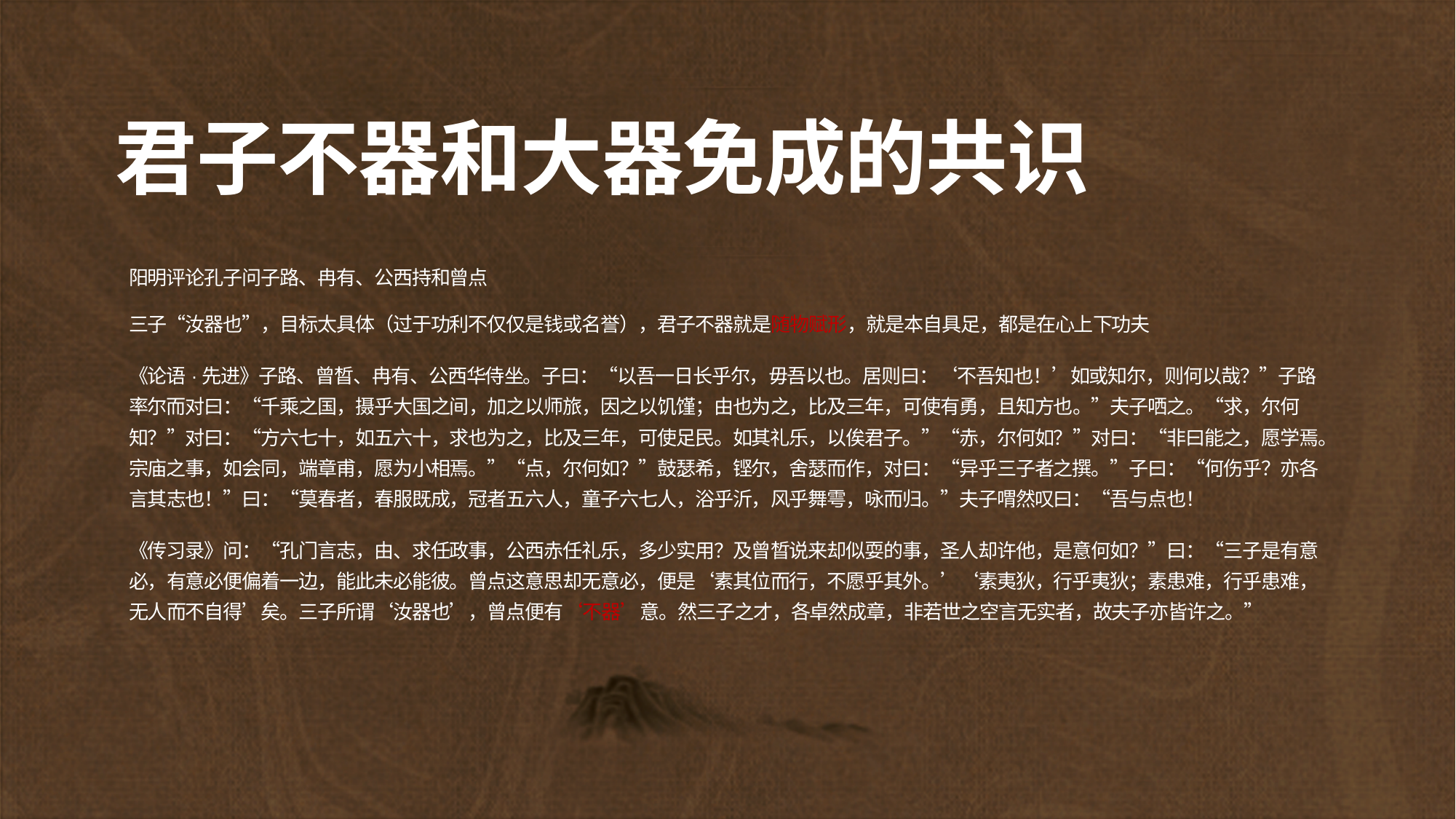

# 君子不器和大器免成的共识
阳明评论孔子问子路、冉有、公西持和曾点
三子“汝器也”，目标太具体（过于功利不仅仅是钱或名誉），君子不器就是随物赋形，就是本自具足，都是在心上下功夫
《论语·先进》子路、曾晳、冉有、公西华侍坐。子曰：“以吾一日长乎尔，毋吾以也。居则曰：‘不吾知也！’如或知尔，则何以哉？”子路率尔而对曰：“千乘之国，摄乎大国之间，加之以师旅，因之以饥馑；由也为之，比及三年，可使有勇，且知方也。”夫子哂之。“求，尔何知？”对曰：“方六七十，如五六十，求也为之，比及三年，可使足民。如其礼乐，以俟君子。”“赤，尔何如？”对曰：“非曰能之，愿学焉。宗庙之事，如会同，端章甫，愿为小相焉。”“点，尔何如？”鼓瑟希，铿尔，舍瑟而作，对曰：“异乎三子者之撰。”子曰：“何伤乎？亦各言其志也！”曰：“莫春者，春服既成，冠者五六人，童子六七人，浴乎沂，风乎舞雩，咏而归。”夫子喟然叹曰：“吾与点也！
《传习录》问：“孔门言志，由、求任政事，公西赤任礼乐，多少实用？及曾晳说来却似耍的事，圣人却许他，是意何如？”曰：“三子是有意必，有意必便偏着一边，能此未必能彼。曾点这意思却无意必，便是‘素其位而行，不愿乎其外。’‘素夷狄，行乎夷狄；素患难，行乎患难，无人而不自得’矣。三子所谓‘汝器也’，曾点便有‘不器’意。然三子之才，各卓然成章，非若世之空言无实者，故夫子亦皆许之。”